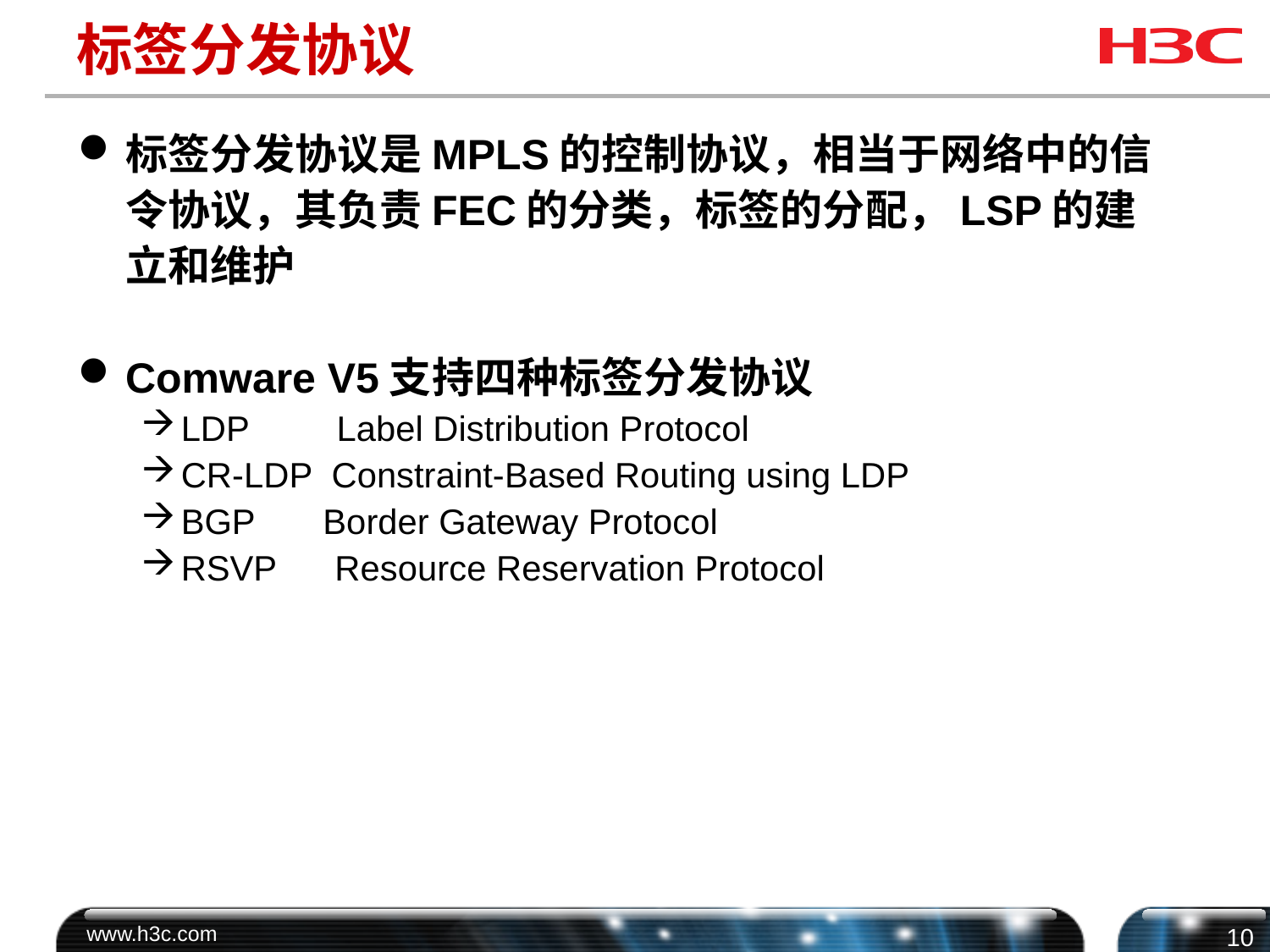

# 标签分发协议
标签分发协议是MPLS的控制协议，相当于网络中的信令协议，其负责FEC的分类，标签的分配，LSP的建立和维护

Comware V5支持四种标签分发协议
LDP         Label Distribution Protocol
CR-LDP  Constraint-Based Routing using LDP
BGP       Border Gateway Protocol
RSVP      Resource Reservation Protocol